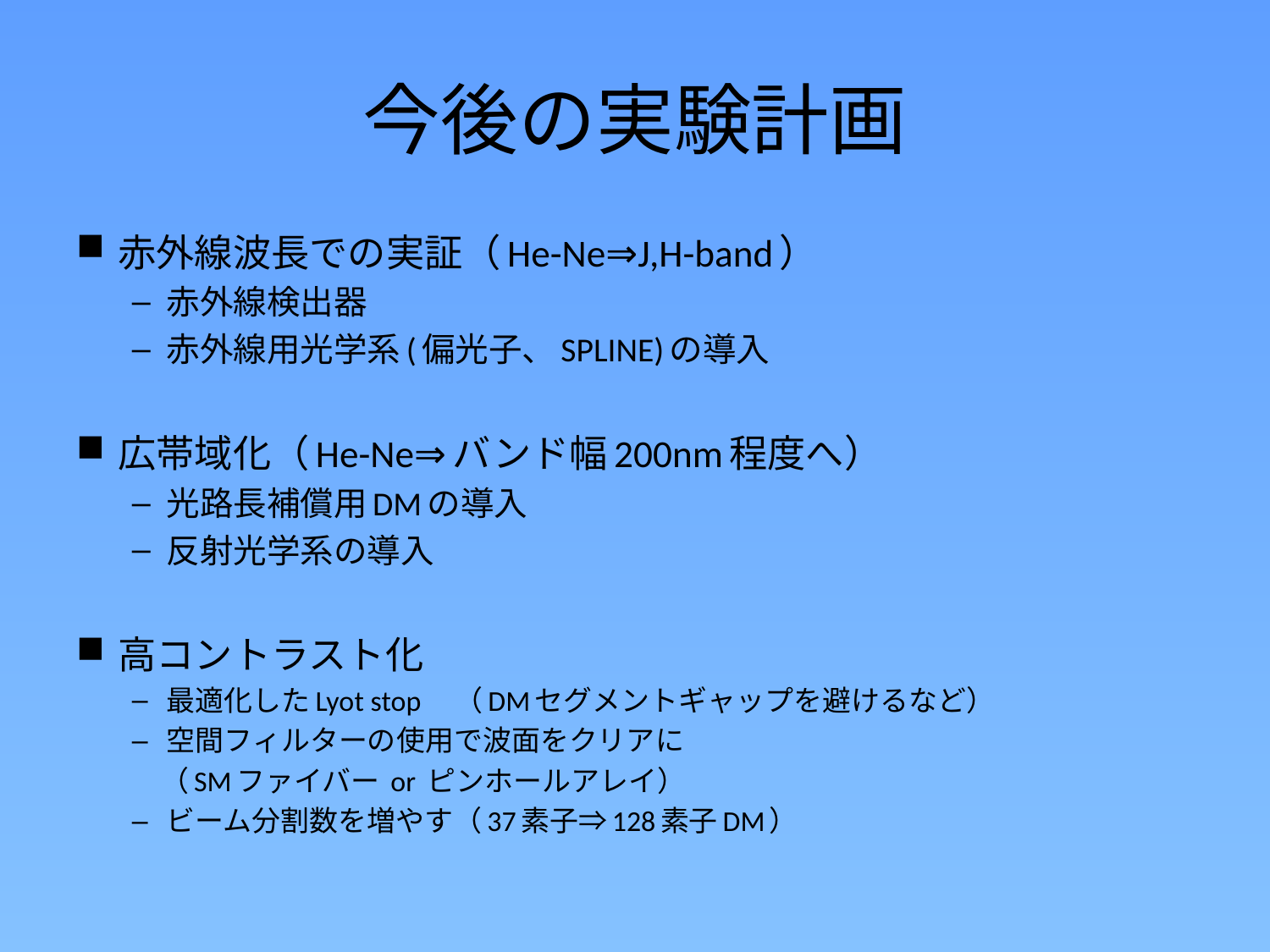

# 今後の実験計画
赤外線波長での実証（He-Ne⇒J,H-band）
赤外線検出器
赤外線用光学系(偏光子、SPLINE)の導入

広帯域化（He-Ne⇒バンド幅200nm程度へ）
光路長補償用DMの導入
反射光学系の導入

高コントラスト化
最適化したLyot stop　（DMセグメントギャップを避けるなど）
空間フィルターの使用で波面をクリアに
　（SMファイバー or ピンホールアレイ）
ビーム分割数を増やす（37素子⇒128素子DM）